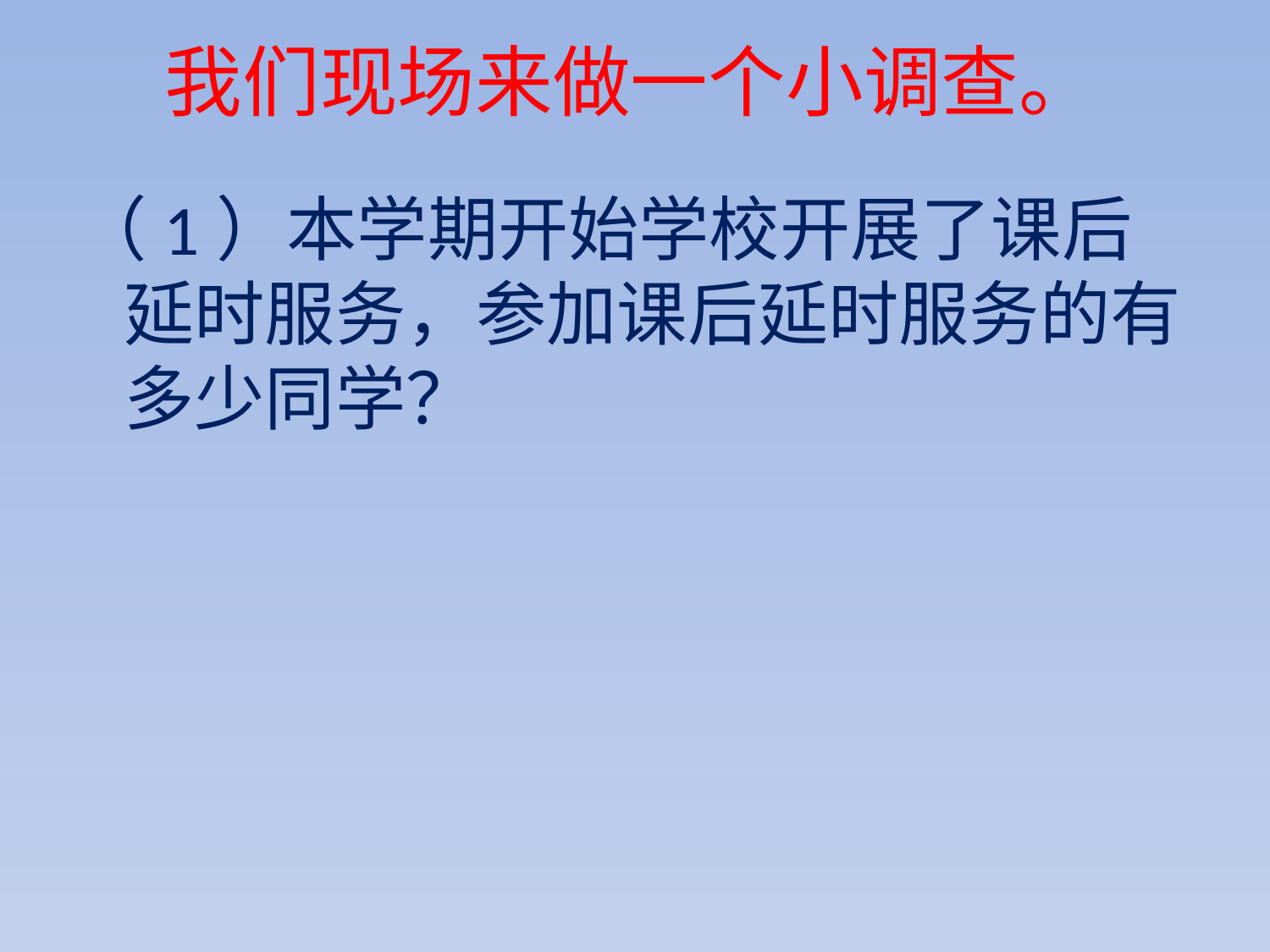

# 我们现场来做一个小调查。
（1）本学期开始学校开展了课后延时服务，参加课后延时服务的有多少同学？